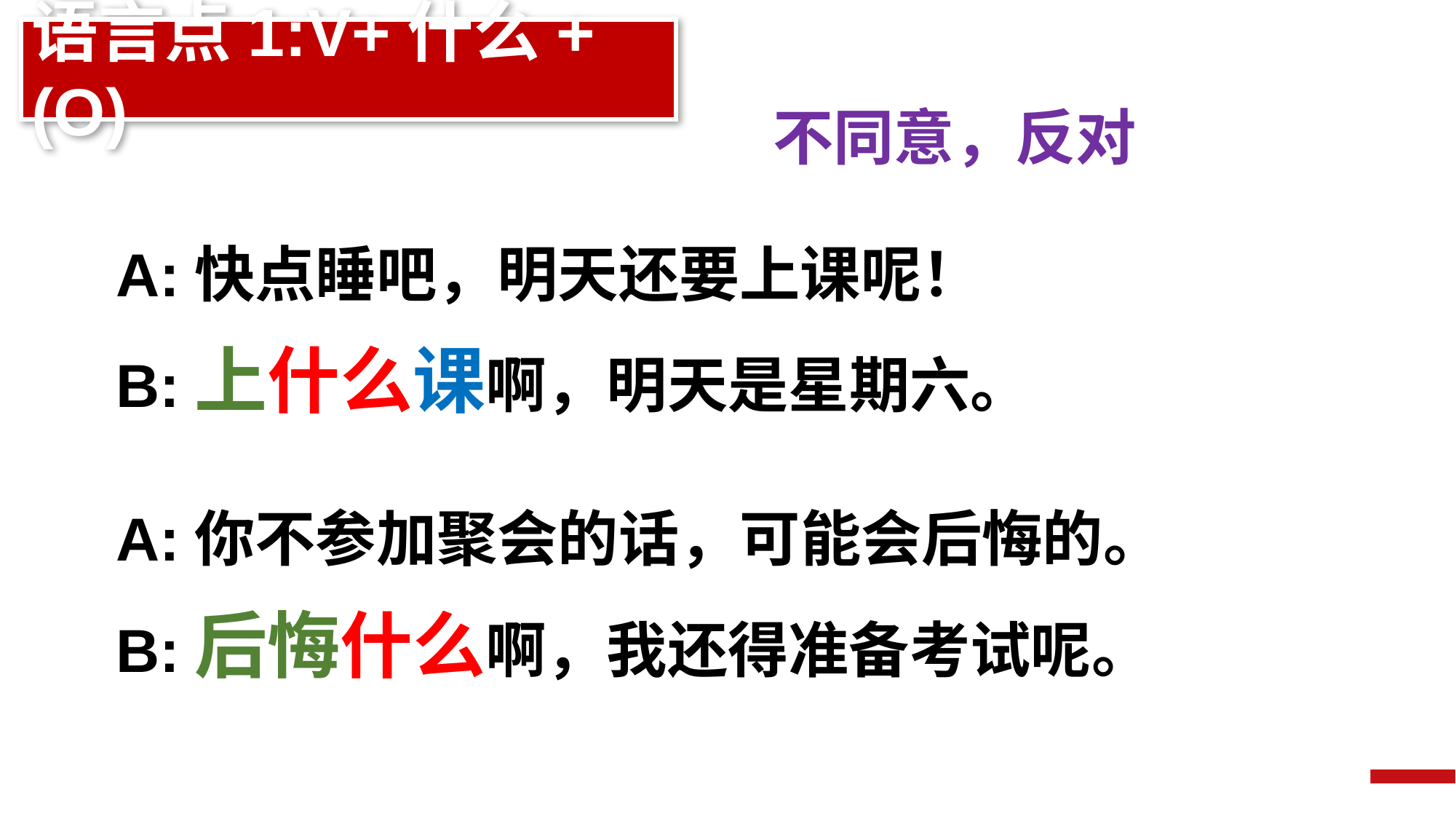

语言点1:V+什么+(O)
不同意，反对
A:快点睡吧，明天还要上课呢！
B:上什么课啊，明天是星期六。
A:你不参加聚会的话，可能会后悔的。
B:后悔什么啊，我还得准备考试呢。